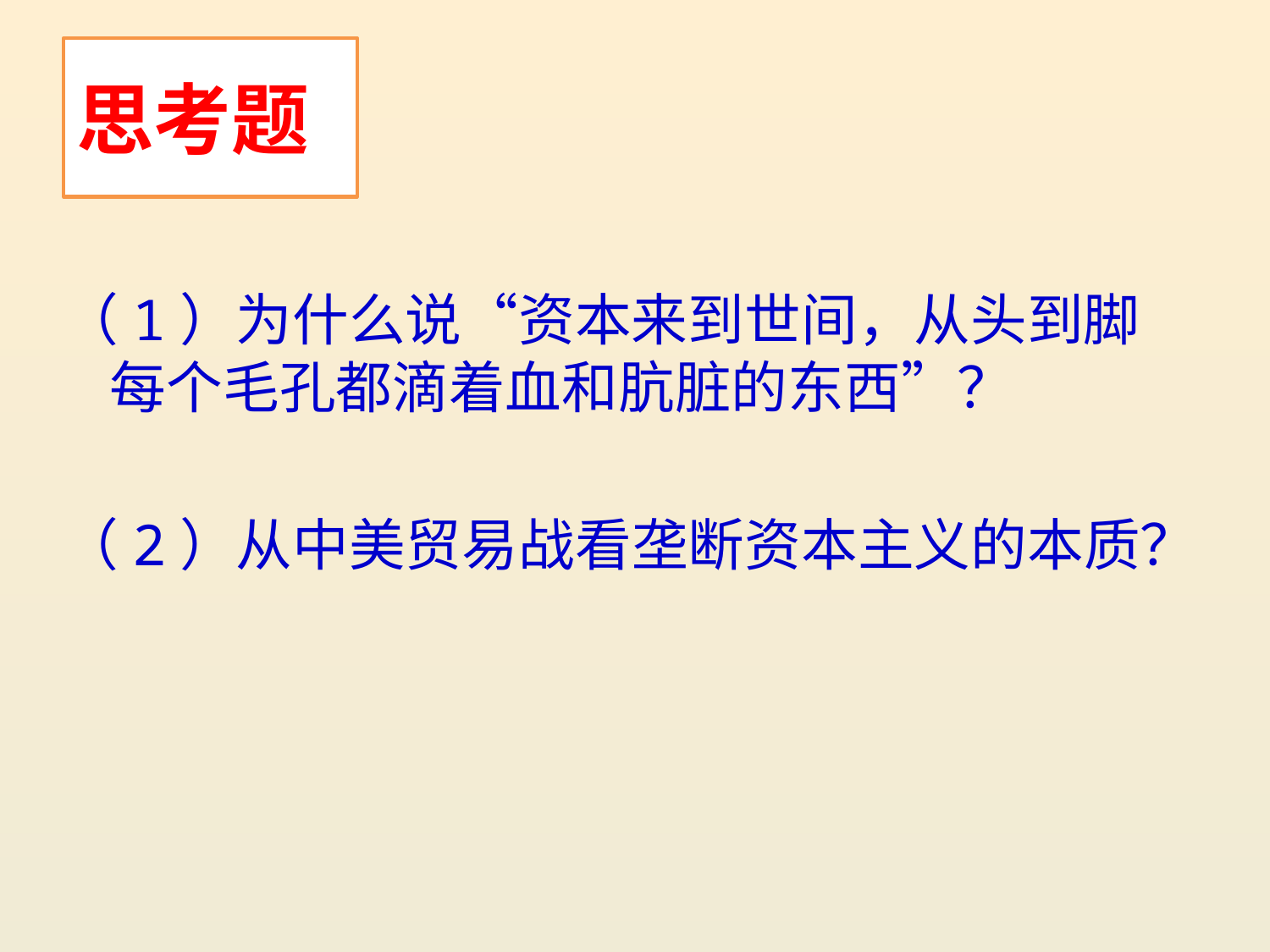

# 思考题
（1）为什么说“资本来到世间，从头到脚每个毛孔都滴着血和肮脏的东西”？

（2）从中美贸易战看垄断资本主义的本质？